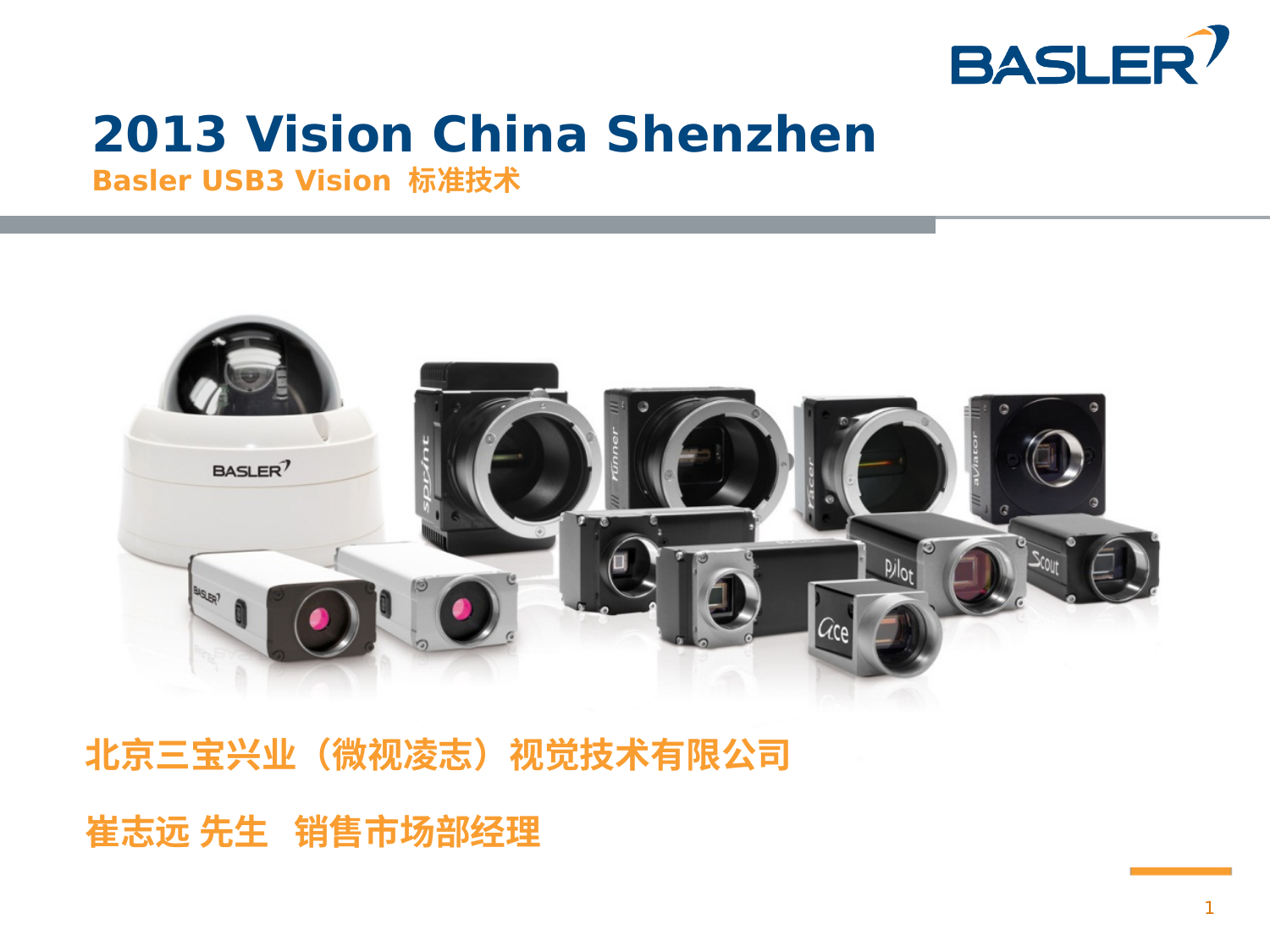

# 2013 Vision China Shenzhen
Basler USB3 Vision 标准技术
北京三宝兴业（微视凌志）视觉技术有限公司
崔志远 先生   销售市场部经理